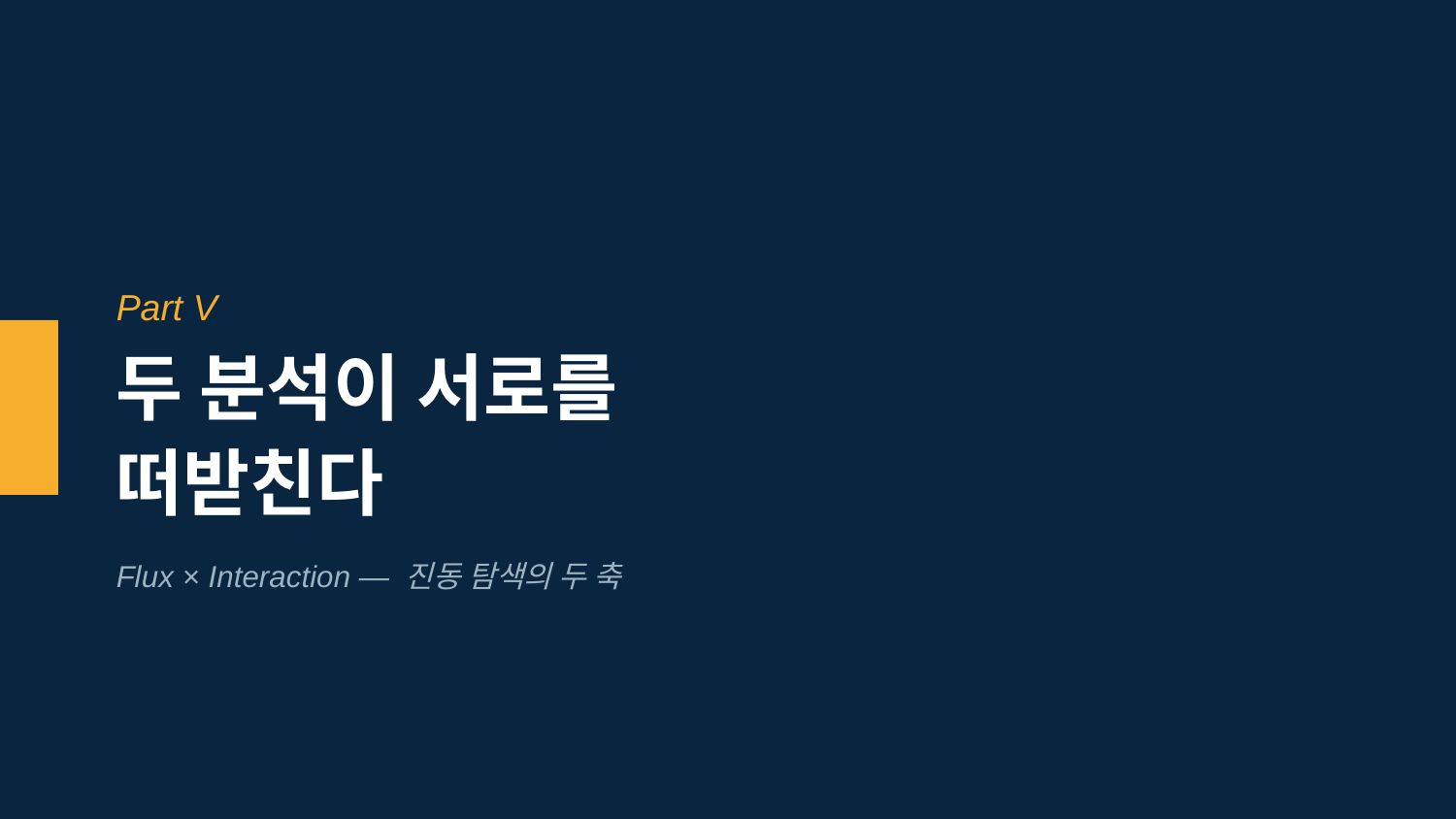

Part V

두 분석이 서로를
떠받친다
Flux × Interaction — 진동 탐색의 두 축